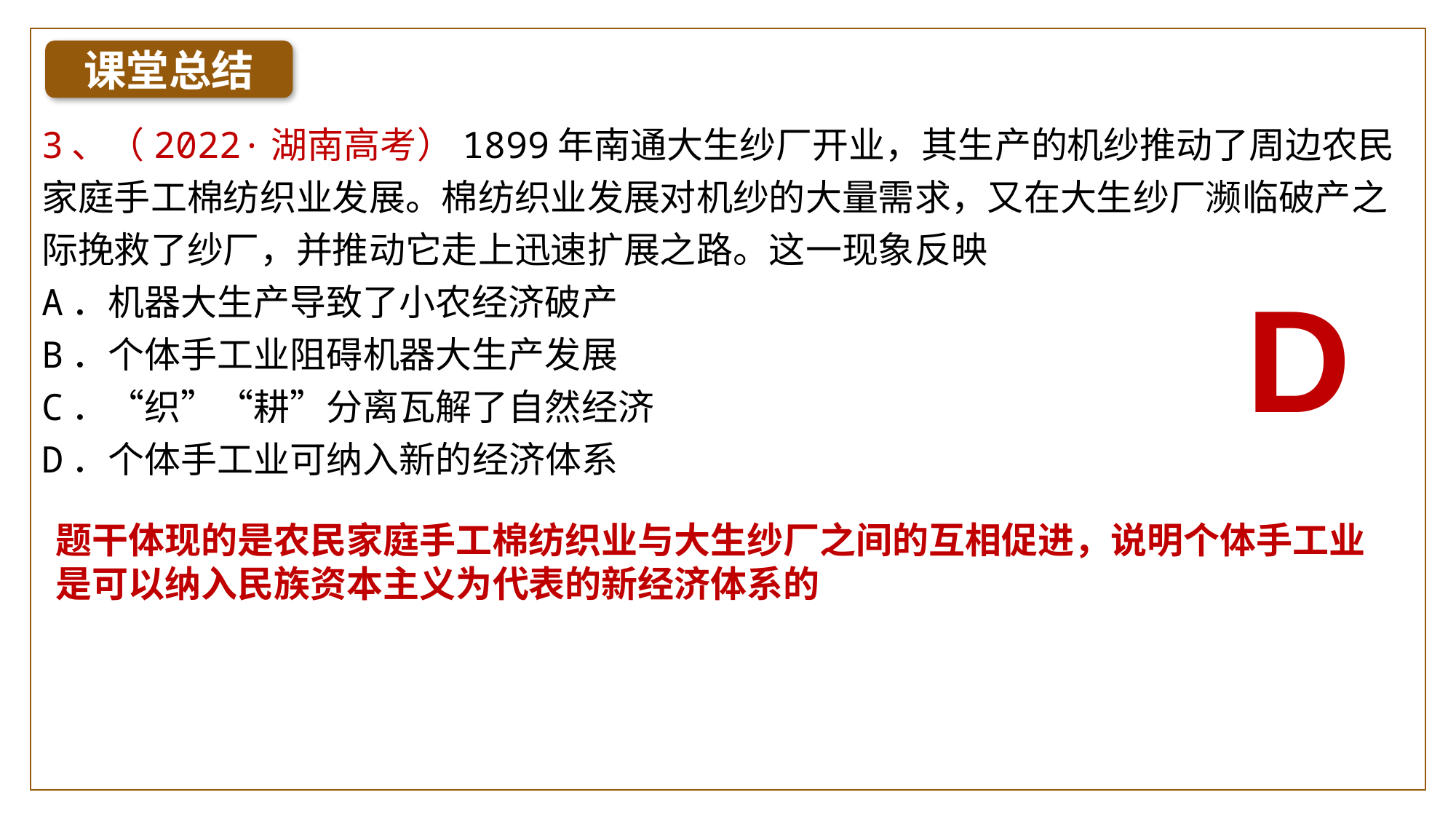

课堂总结
3、（2022·湖南高考）1899年南通大生纱厂开业，其生产的机纱推动了周边农民家庭手工棉纺织业发展。棉纺织业发展对机纱的大量需求，又在大生纱厂濒临破产之际挽救了纱厂，并推动它走上迅速扩展之路。这一现象反映
A．机器大生产导致了小农经济破产
B．个体手工业阻碍机器大生产发展
C．“织”“耕”分离瓦解了自然经济
D．个体手工业可纳入新的经济体系
D
题干体现的是农民家庭手工棉纺织业与大生纱厂之间的互相促进，说明个体手工业是可以纳入民族资本主义为代表的新经济体系的